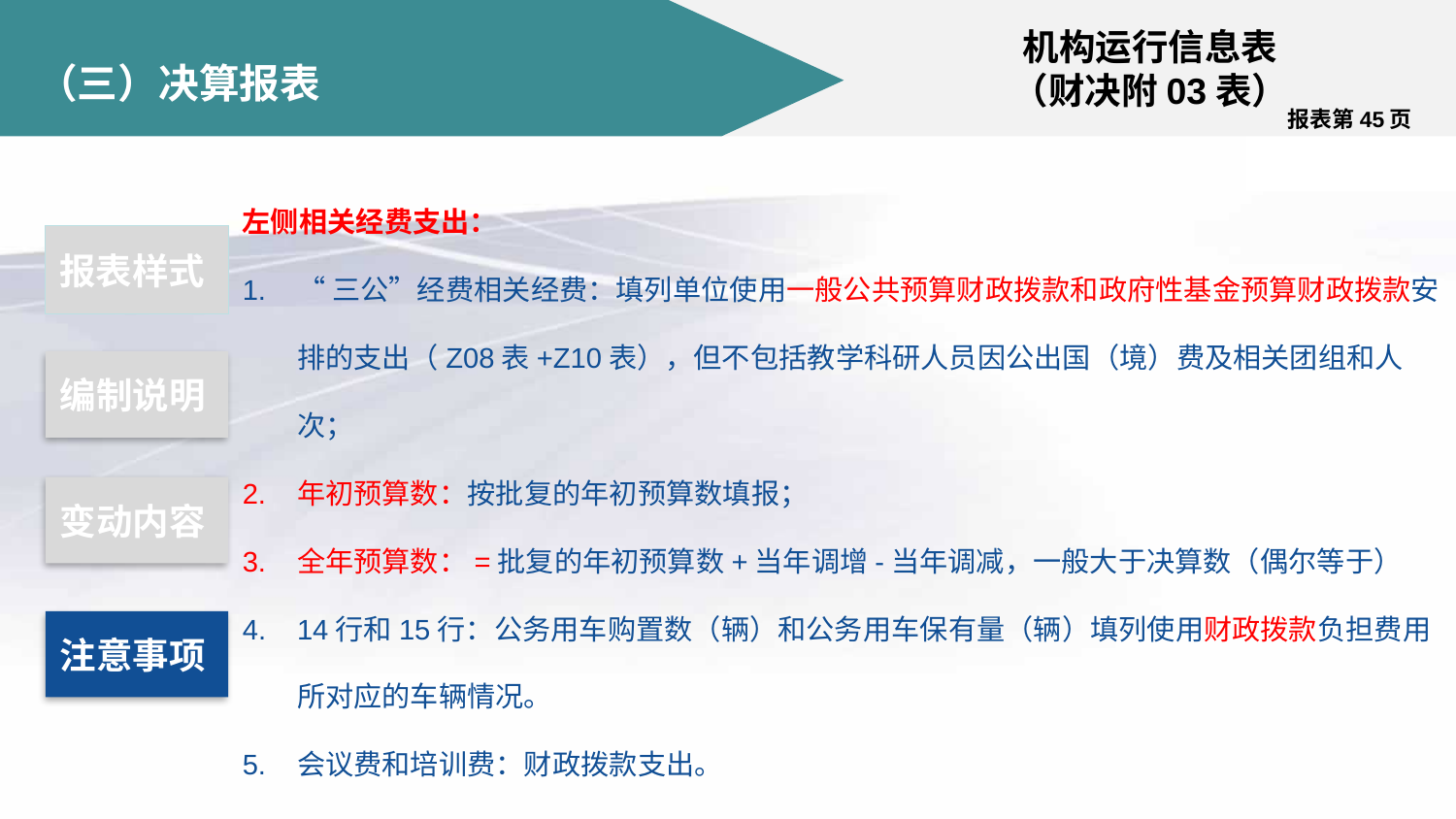

机构运行信息表
（财决附03表）
# （三）决算报表
报表第45页
左侧相关经费支出：
“三公”经费相关经费：填列单位使用一般公共预算财政拨款和政府性基金预算财政拨款安排的支出（Z08表+Z10表），但不包括教学科研人员因公出国（境）费及相关团组和人次；
年初预算数：按批复的年初预算数填报；
全年预算数：=批复的年初预算数+当年调增-当年调减，一般大于决算数（偶尔等于）
14行和15行：公务用车购置数（辆）和公务用车保有量（辆）填列使用财政拨款负担费用所对应的车辆情况。
会议费和培训费：财政拨款支出。
报表样式
编制说明
变动内容
注意事项
71